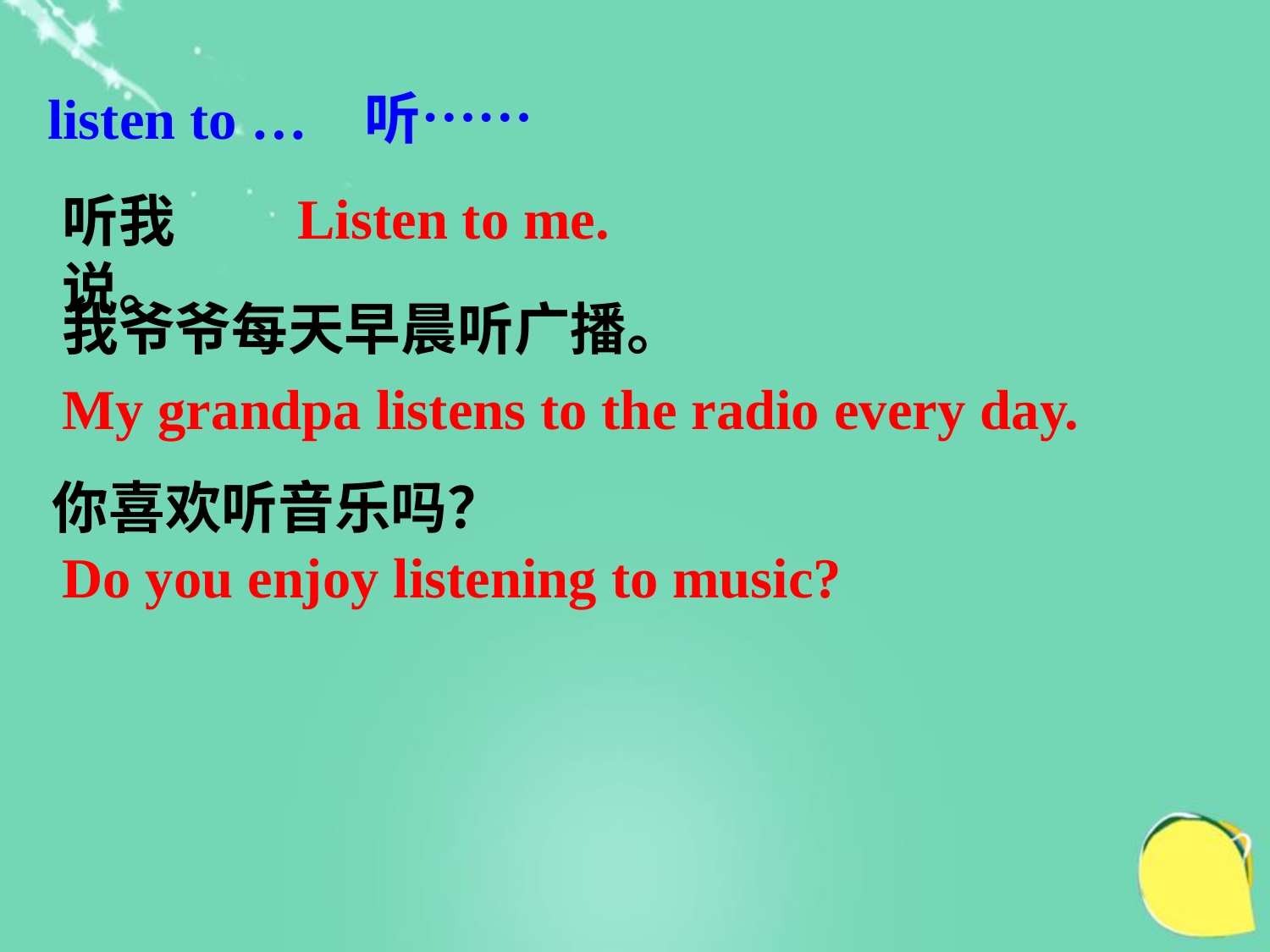

listen to …   听……
Listen to me.
听我说。
我爷爷每天早晨听广播。
My grandpa listens to the radio every day.
你喜欢听音乐吗？
Do you enjoy listening to music?